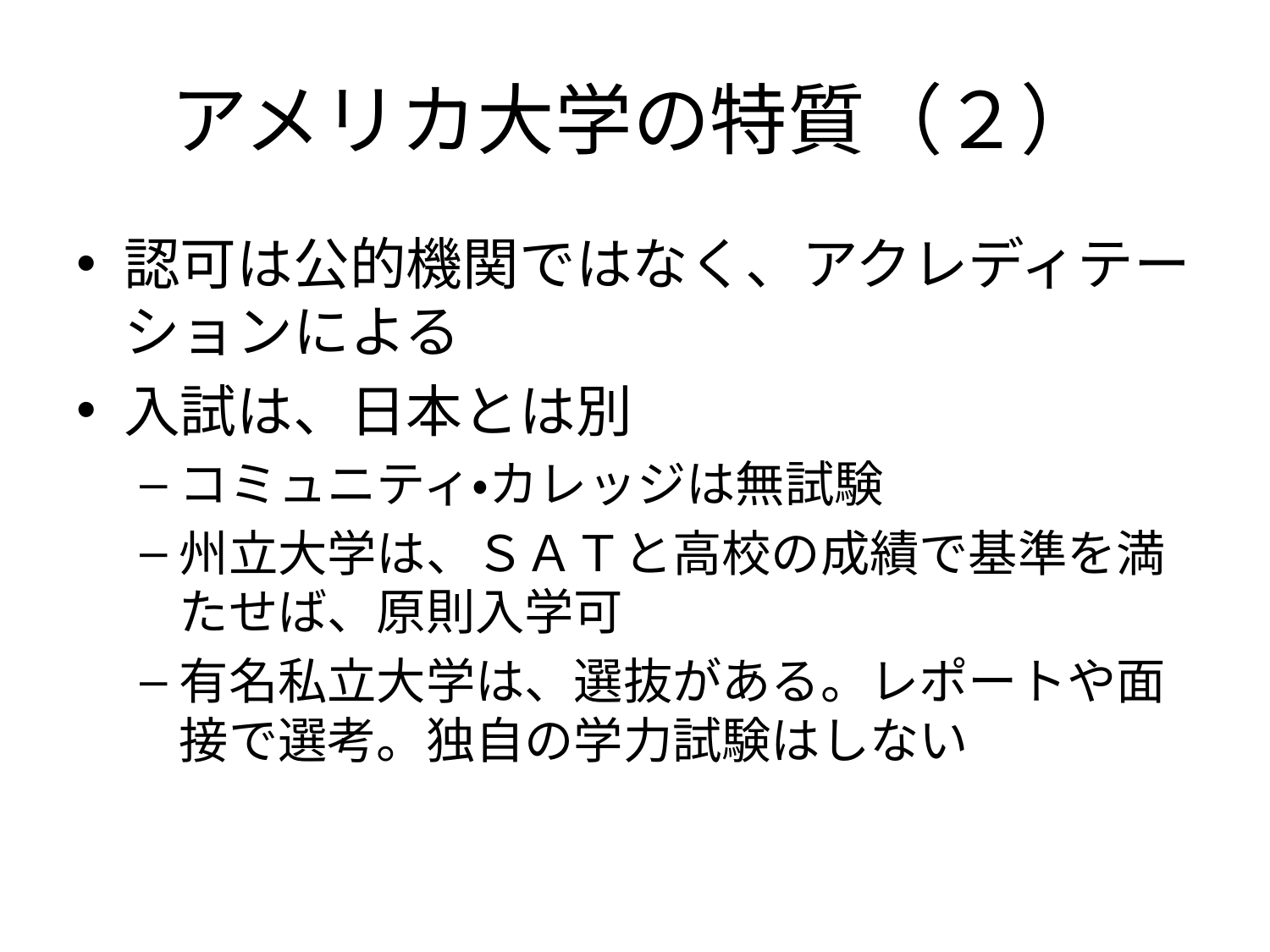

# アメリカ大学の特質（２）
認可は公的機関ではなく、アクレディテーションによる
入試は、日本とは別
コミュニティ・カレッジは無試験
州立大学は、ＳＡＴと高校の成績で基準を満たせば、原則入学可
有名私立大学は、選抜がある。レポートや面接で選考。独自の学力試験はしない